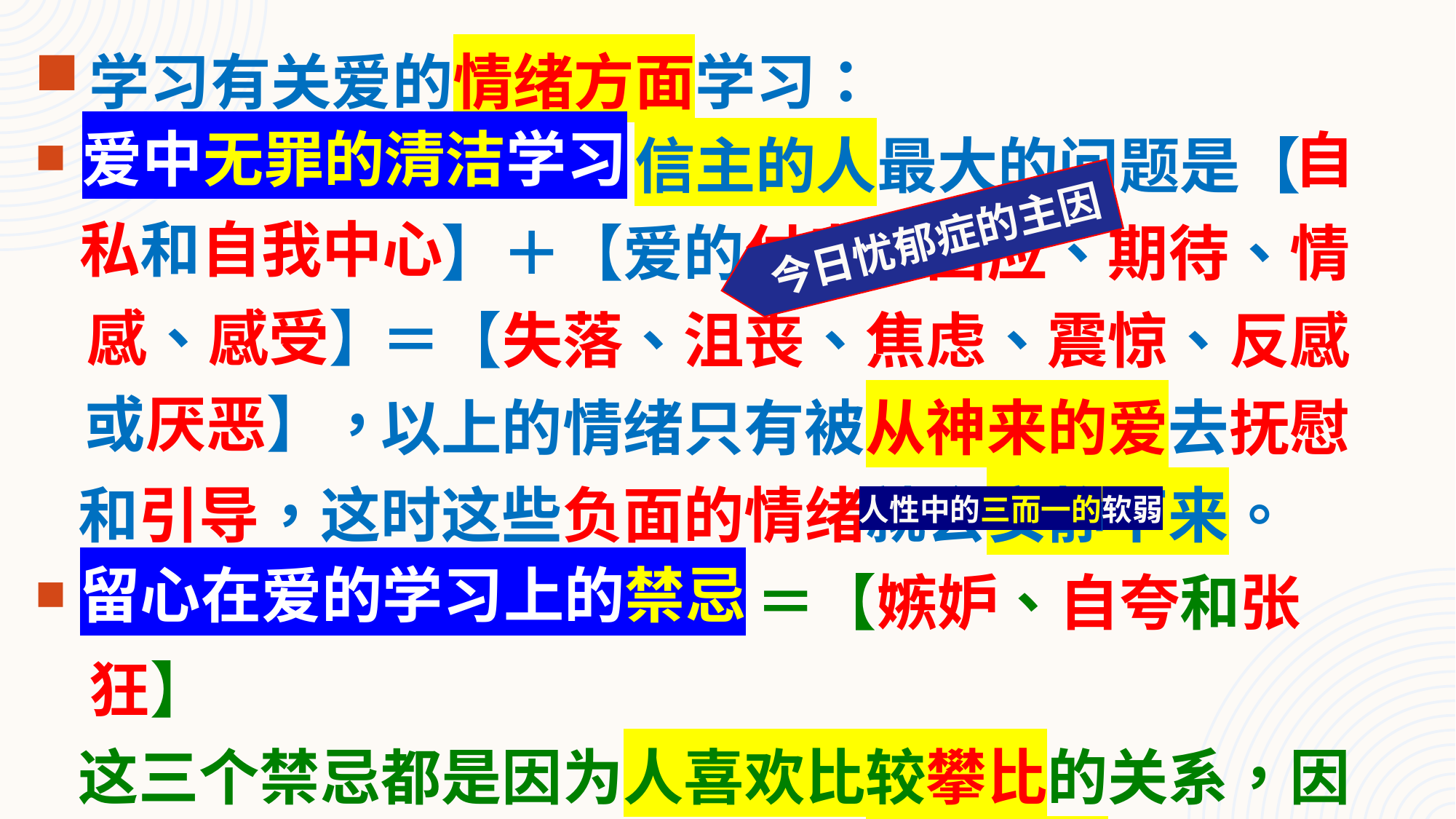

学习有关爱的情绪方面学习：
　　　　　　　　　信主的人最大的问题是【
　　　　　　】＋【爱的付出、回应、期待、情
　　　　　＝【失落、沮丧、焦虑、震惊、反感
　　　　　以上的情绪只有被从神来的爱去抚慰
和引导，这时这些负面的情绪就会安静下来。
　　　　　　　　　　　＝【嫉妒、自夸和张狂】
这三个禁忌都是因为人喜欢比较攀比的关系，因
此在主爱学习上，我们要舍弃与人攀比的心态。
爱中无罪的清洁学习
自
今日忧郁症的主因
私和自我中心
感、感受】
或厌恶】，
人性中的三而一的软弱
留心在爱的学习上的禁忌